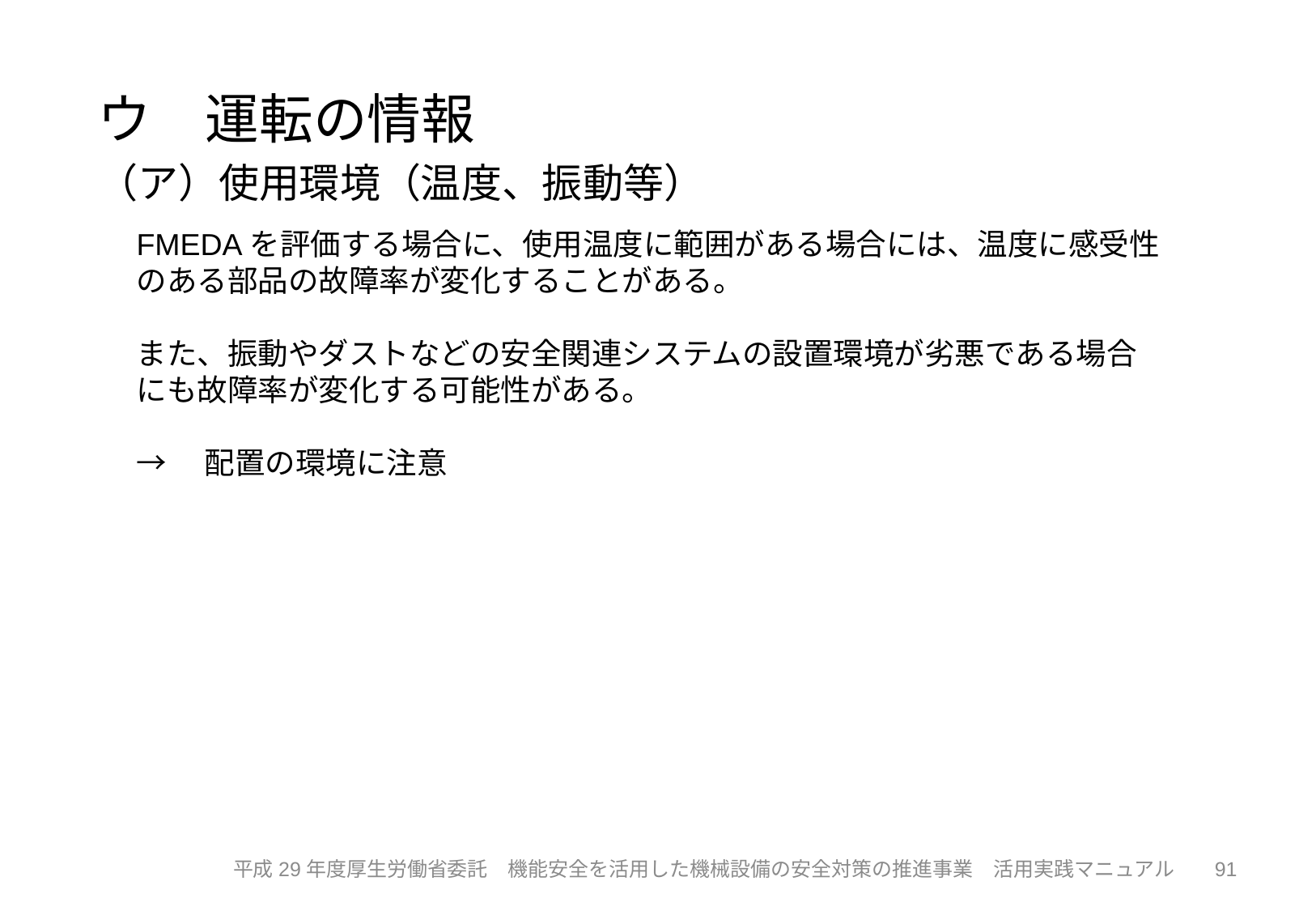

ウ　運転の情報
（ア）使用環境（温度、振動等）

FMEDAを評価する場合に、使用温度に範囲がある場合には、温度に感受性のある部品の故障率が変化することがある。

また、振動やダストなどの安全関連システムの設置環境が劣悪である場合にも故障率が変化する可能性がある。

→　配置の環境に注意

91
平成29年度厚生労働省委託　機能安全を活用した機械設備の安全対策の推進事業　活用実践マニュアル